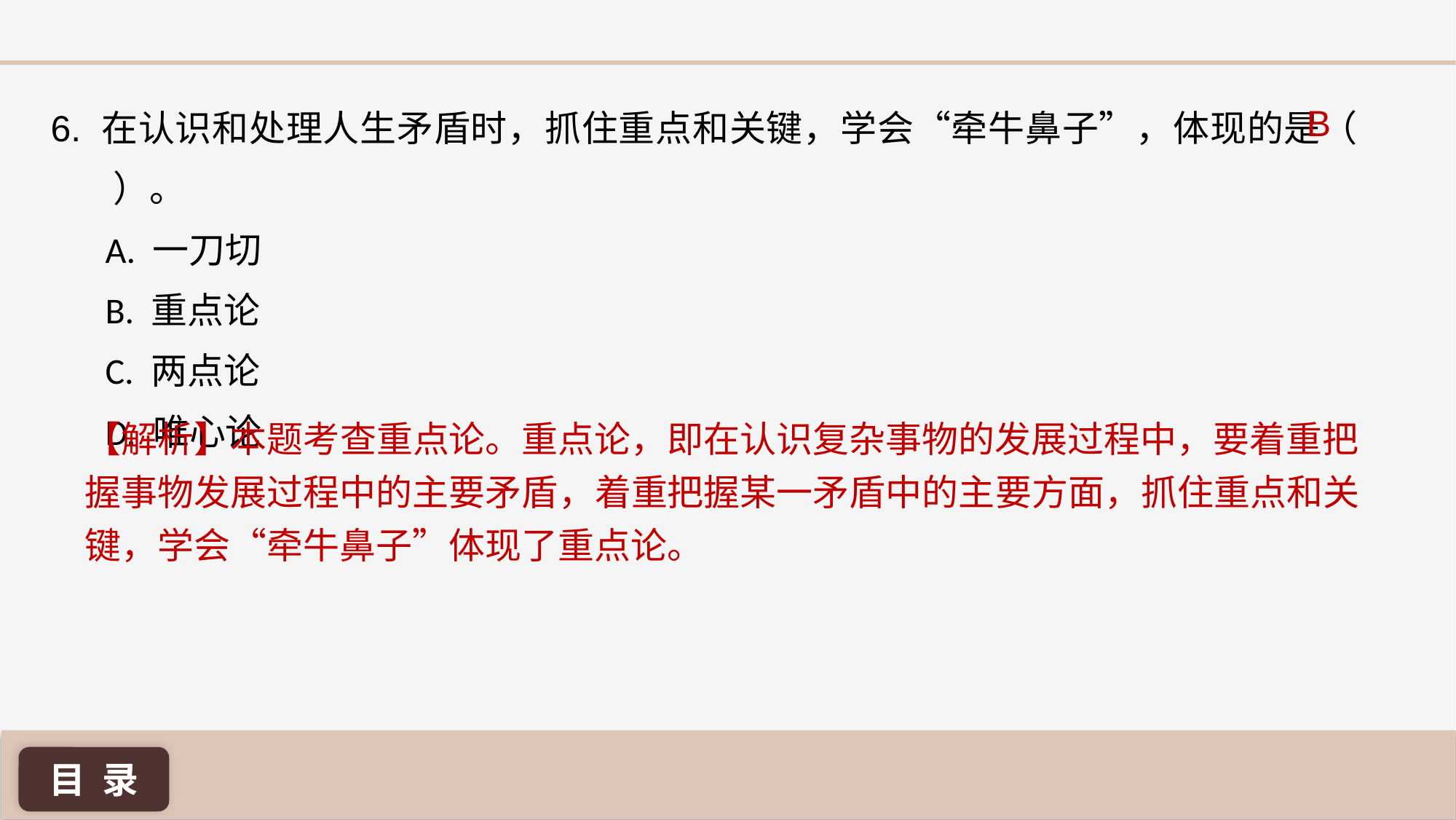

B
6. 在认识和处理人生矛盾时，抓住重点和关键，学会“牵牛鼻子”，体现的是（       ）。
A. 一刀切
B. 重点论
C. 两点论
D. 唯心论
【解析】本题考查重点论。重点论，即在认识复杂事物的发展过程中，要着重把握事物发展过程中的主要矛盾，着重把握某一矛盾中的主要方面，抓住重点和关键，学会“牵牛鼻子”体现了重点论。